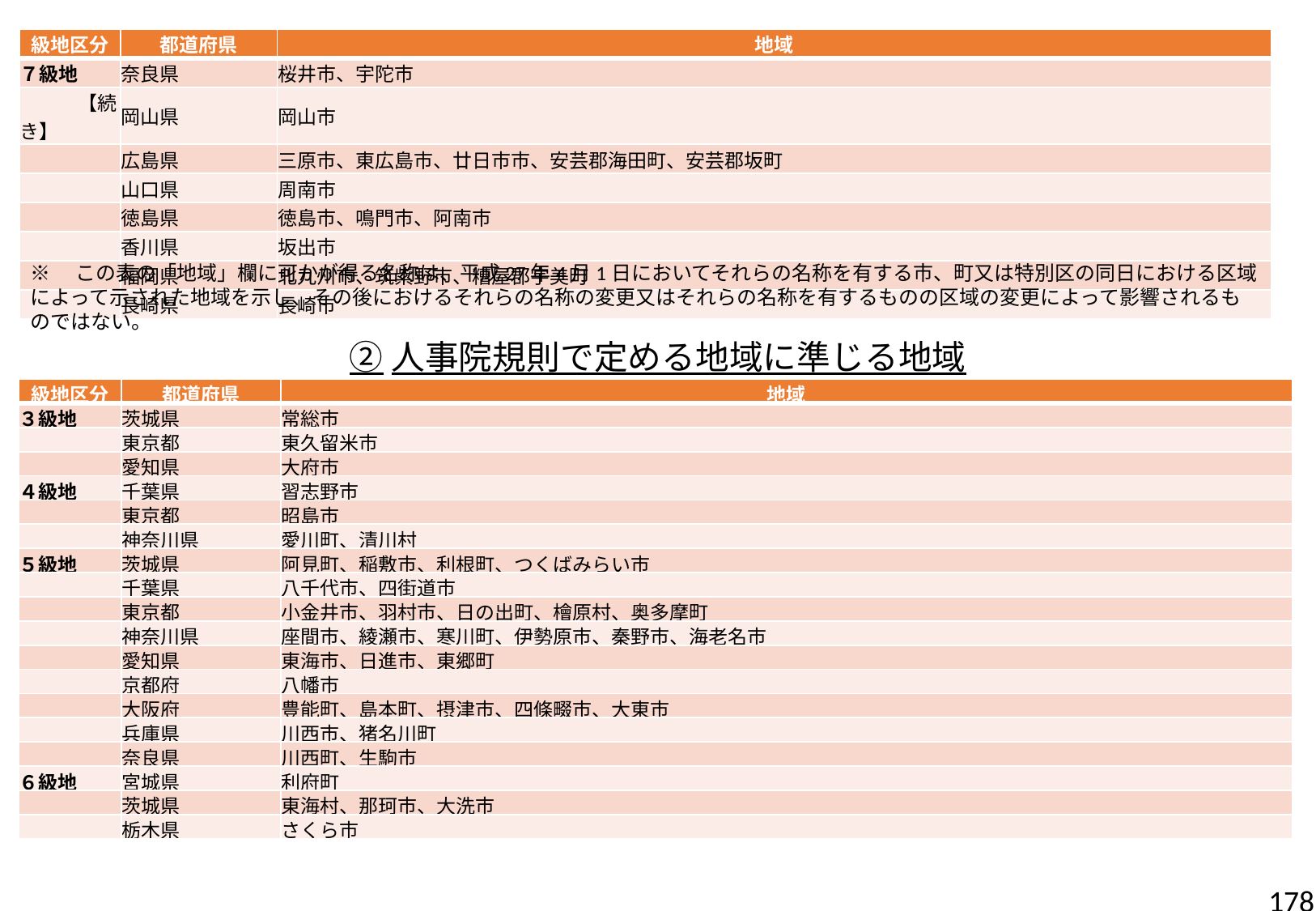

| 級地区分 | 都道府県 | 地域 |
| --- | --- | --- |
| ７級地 | 奈良県 | 桜井市、宇陀市 |
| 【続き】 | 岡山県 | 岡山市 |
|  | 広島県 | 三原市、東広島市、廿日市市、安芸郡海田町、安芸郡坂町 |
|  | 山口県 | 周南市 |
|  | 徳島県 | 徳島市、鳴門市、阿南市 |
|  | 香川県 | 坂出市 |
|  | 福岡県 | 北九州市、筑紫野市、糟屋郡宇美町 |
|  | 長崎県 | 長崎市 |
※　この表の「地域」欄に可かが得る名称は、平成27年4月1日においてそれらの名称を有する市、町又は特別区の同日における区域によって示された地域を示し、その後におけるそれらの名称の変更又はそれらの名称を有するものの区域の変更によって影響されるものではない。
②人事院規則で定める地域に準じる地域
| 級地区分 | 都道府県 | 地域 |
| --- | --- | --- |
| ３級地 | 茨城県 | 常総市 |
|  | 東京都 | 東久留米市 |
|  | 愛知県 | 大府市 |
| ４級地 | 千葉県 | 習志野市 |
|  | 東京都 | 昭島市 |
|  | 神奈川県 | 愛川町、清川村 |
| ５級地 | 茨城県 | 阿見町、稲敷市、利根町、つくばみらい市 |
|  | 千葉県 | 八千代市、四街道市 |
|  | 東京都 | 小金井市、羽村市、日の出町、檜原村、奥多摩町 |
|  | 神奈川県 | 座間市、綾瀬市、寒川町、伊勢原市、秦野市、海老名市 |
|  | 愛知県 | 東海市、日進市、東郷町 |
|  | 京都府 | 八幡市 |
|  | 大阪府 | 豊能町、島本町、摂津市、四條畷市、大東市 |
|  | 兵庫県 | 川西市、猪名川町 |
|  | 奈良県 | 川西町、生駒市 |
| ６級地 | 宮城県 | 利府町 |
|  | 茨城県 | 東海村、那珂市、大洗市 |
|  | 栃木県 | さくら市 |
178